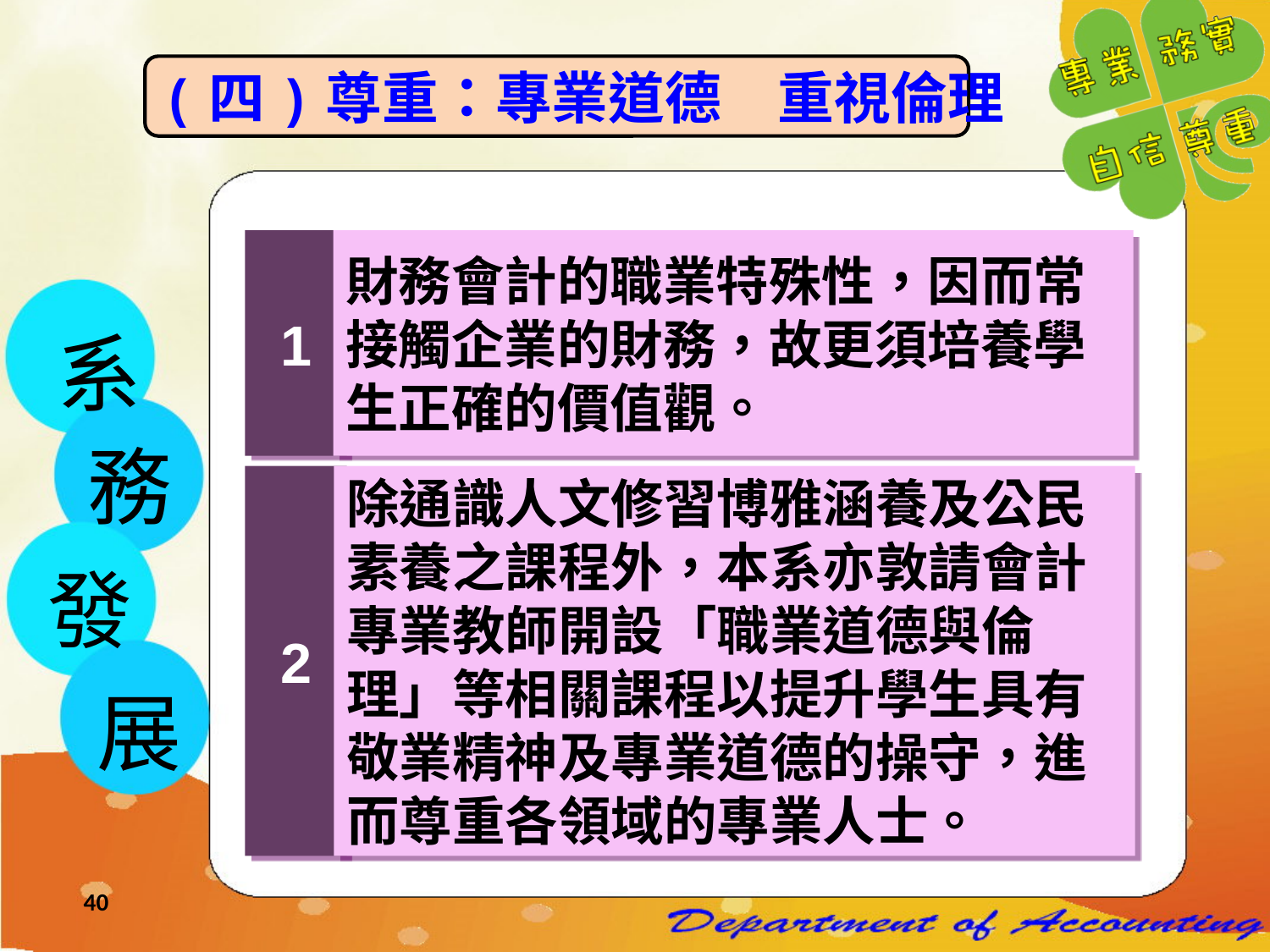

(四)尊重：專業道德　重視倫理
1
財務會計的職業特殊性，因而常接觸企業的財務，故更須培養學生正確的價值觀。
2
除通識人文修習博雅涵養及公民素養之課程外，本系亦敦請會計專業教師開設「職業道德與倫理」等相關課程以提升學生具有敬業精神及專業道德的操守，進而尊重各領域的專業人士。
系
務
發
展
40